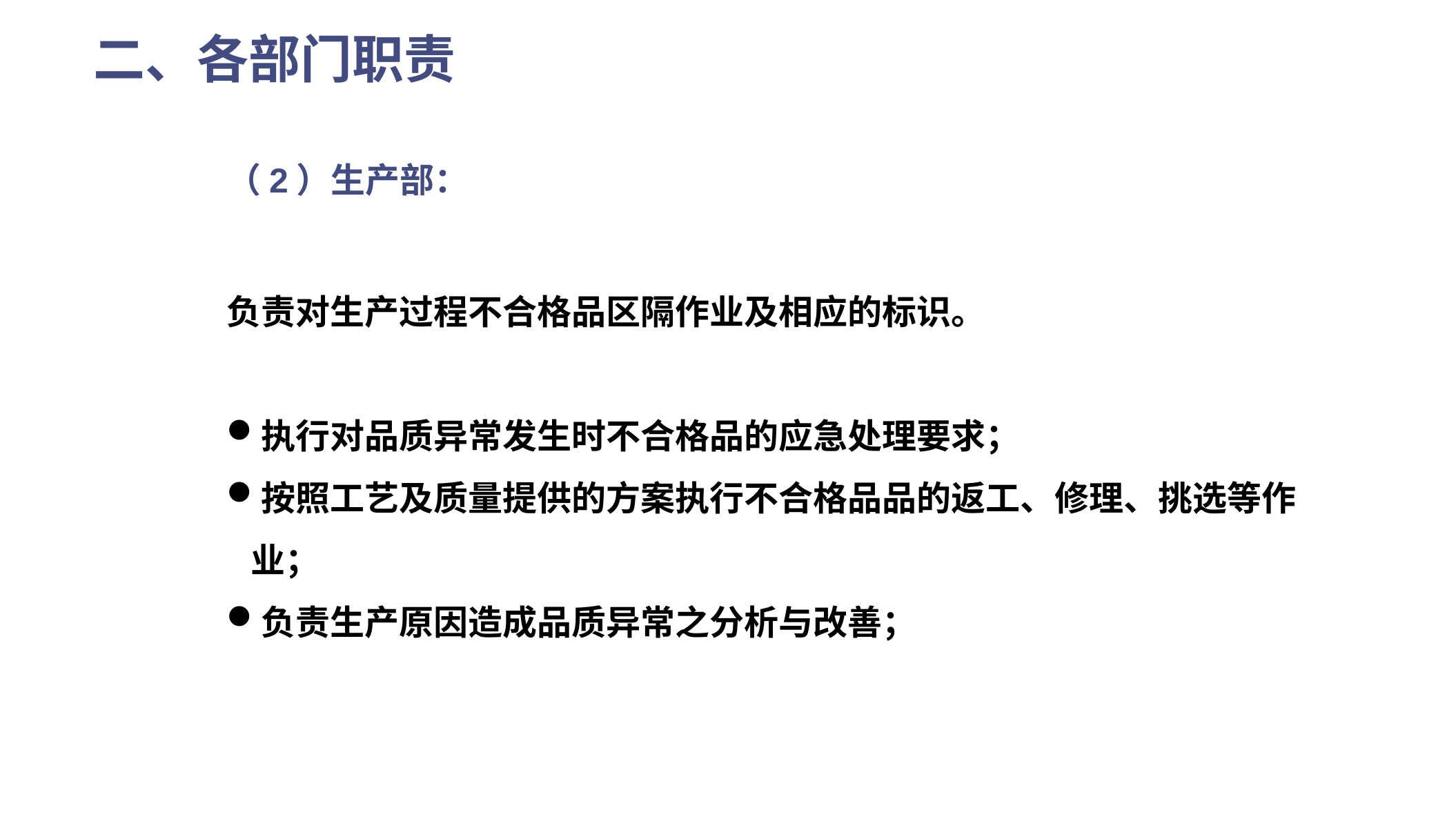

二、各部门职责
（2）生产部：

负责对生产过程不合格品区隔作业及相应的标识。

执行对品质异常发生时不合格品的应急处理要求；
按照工艺及质量提供的方案执行不合格品品的返工、修理、挑选等作业；
负责生产原因造成品质异常之分析与改善；